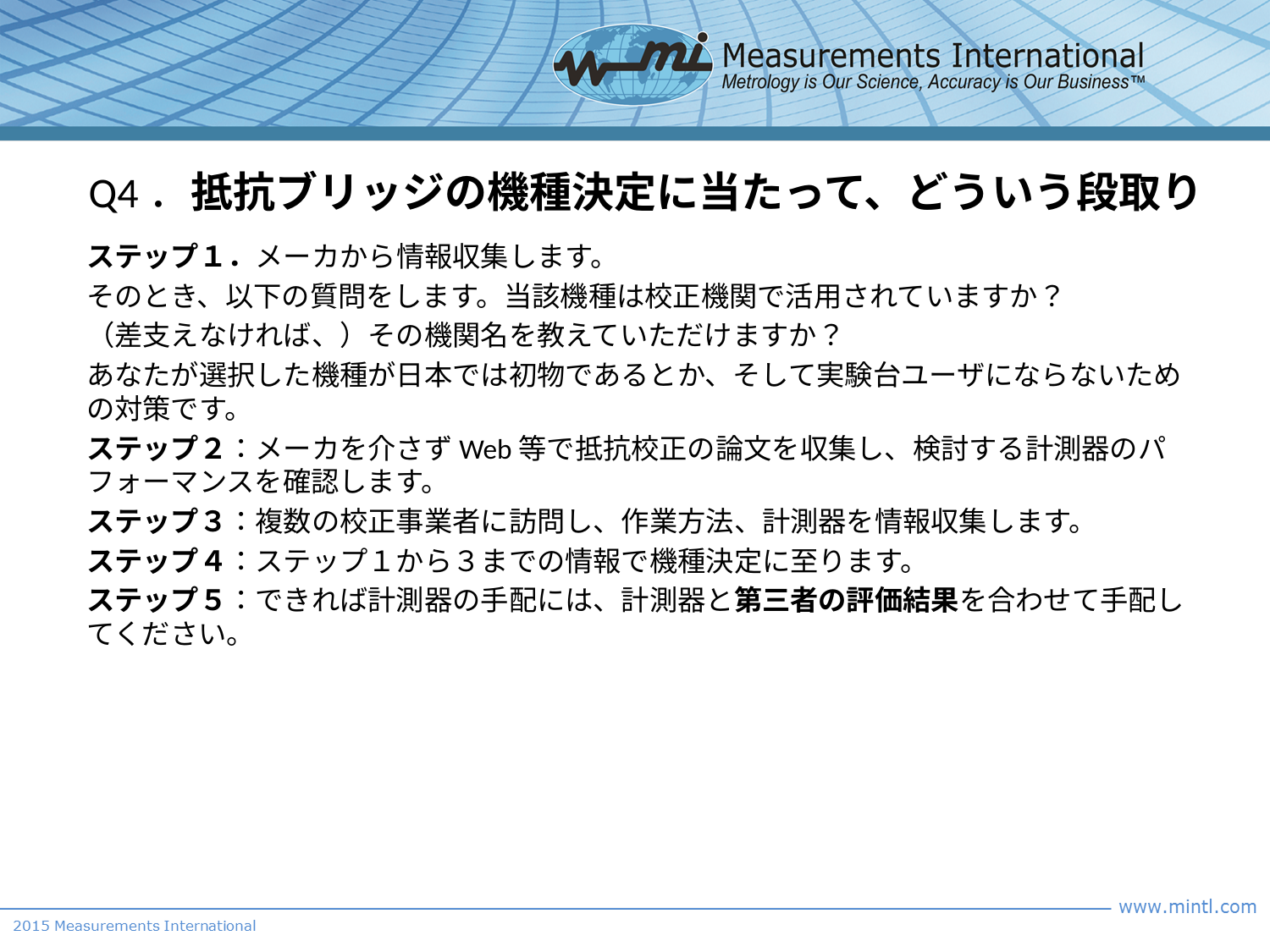

# Q4．抵抗ブリッジの機種決定に当たって、どういう段取り
ステップ１．メーカから情報収集します。
そのとき、以下の質問をします。当該機種は校正機関で活用されていますか？
（差支えなければ、）その機関名を教えていただけますか？
あなたが選択した機種が日本では初物であるとか、そして実験台ユーザにならないための対策です。
ステップ２：メーカを介さずWeb等で抵抗校正の論文を収集し、検討する計測器のパフォーマンスを確認します。
ステップ３：複数の校正事業者に訪問し、作業方法、計測器を情報収集します。
ステップ４：ステップ１から３までの情報で機種決定に至ります。
ステップ５：できれば計測器の手配には、計測器と第三者の評価結果を合わせて手配してください。